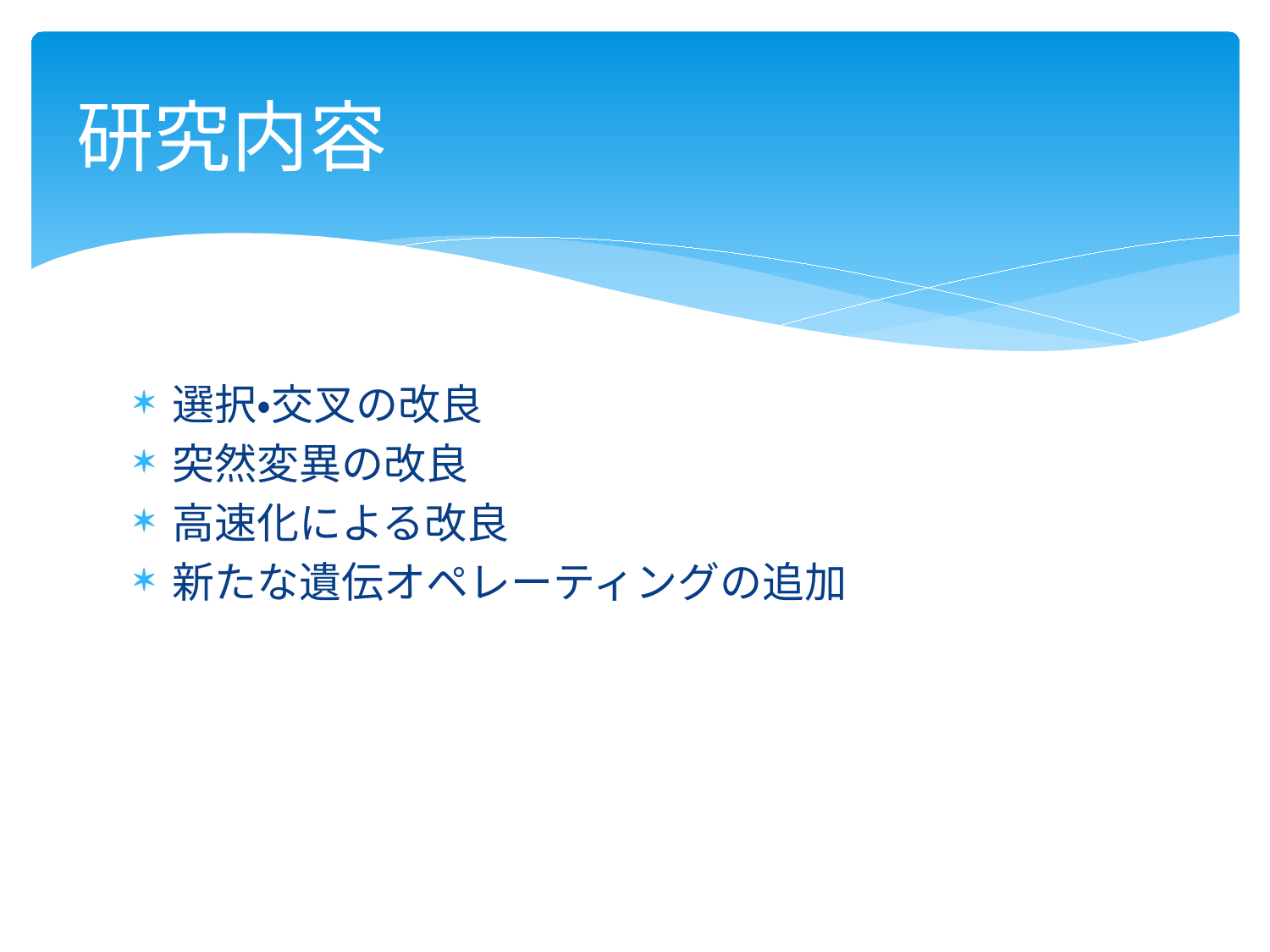

# 研究内容
選択・交叉の改良
突然変異の改良
高速化による改良
新たな遺伝オペレーティングの追加